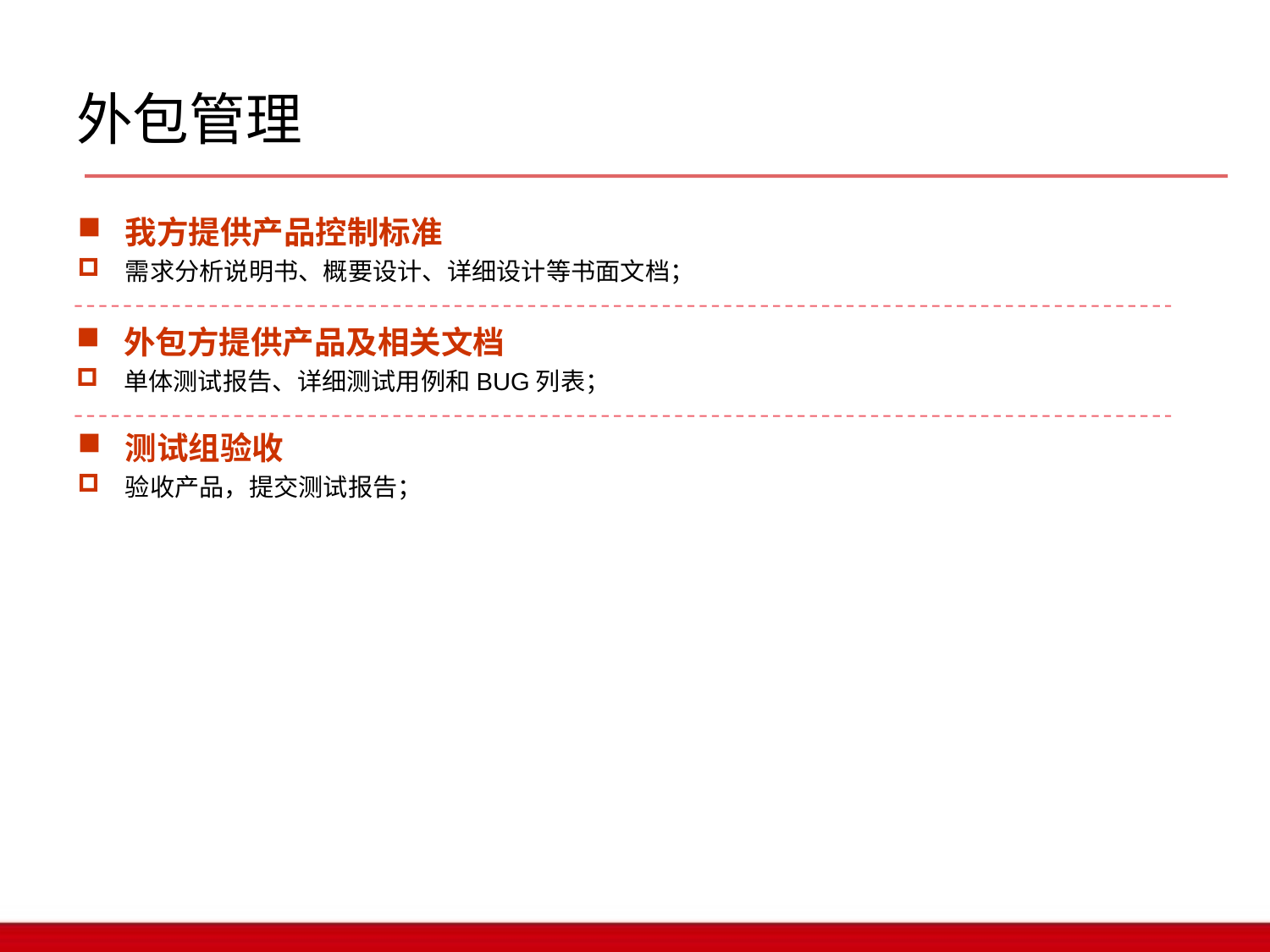

# 外包管理
我方提供产品控制标准
需求分析说明书、概要设计、详细设计等书面文档；
外包方提供产品及相关文档
单体测试报告、详细测试用例和BUG列表；

测试组验收
验收产品，提交测试报告；